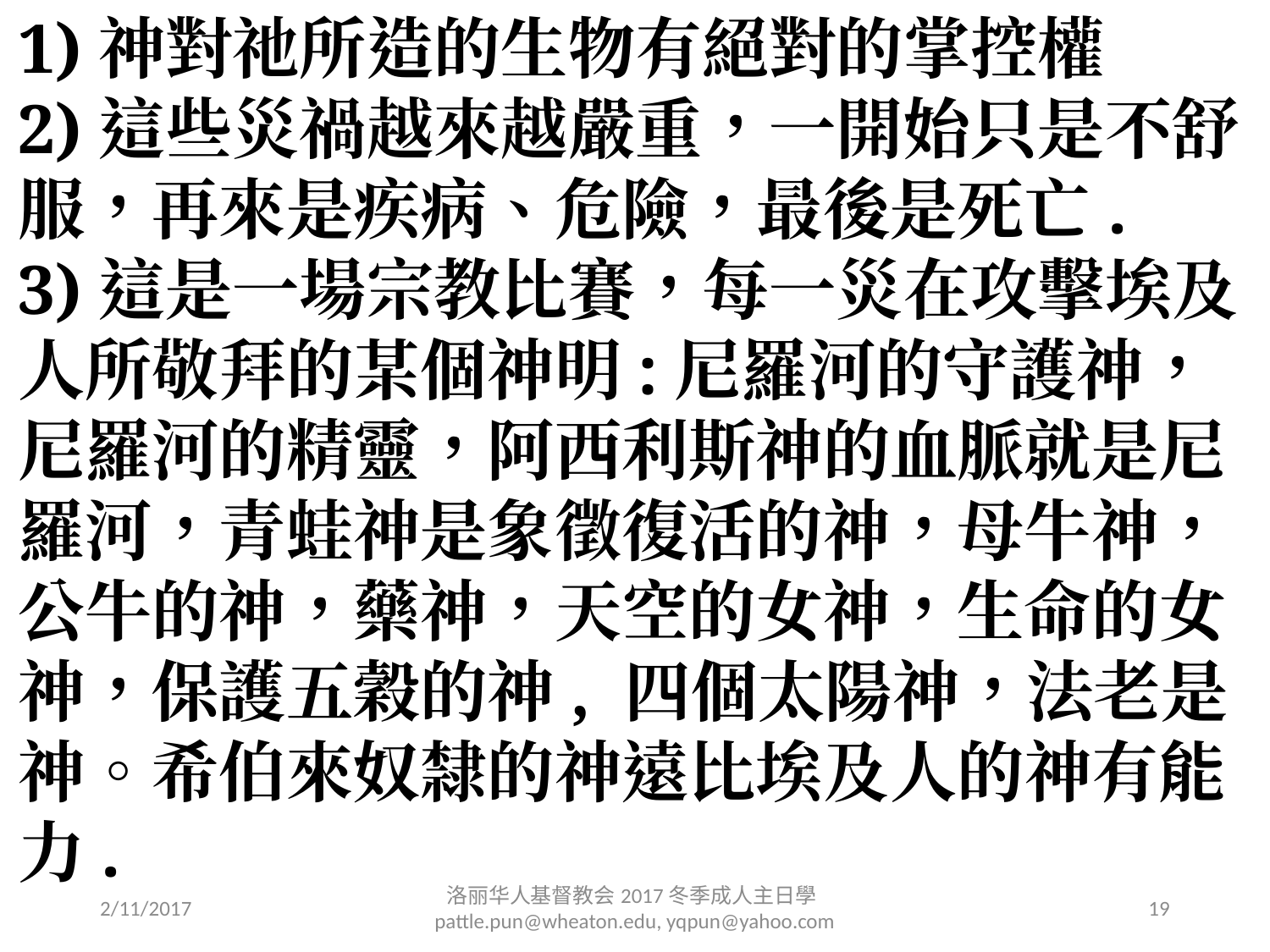

1)神對祂所造的生物有絕對的掌控權
2)這些災禍越來越嚴重，一開始只是不舒 服，再來是疾病、危險，最後是死亡.
3)這是一場宗教比賽，每一災在攻擊埃及人所敬拜的某個神明:尼羅河的守護神，尼羅河的精靈，阿西利斯神的血脈就是尼羅河，青蛙神是象徵復活的神，母牛神，公牛的神，藥神，天空的女神，生命的女神，保護五穀的神, 四個太陽神，法老是神。希伯來奴隸的神遠比埃及人的神有能力.

2/11/2017
洛丽华⼈基督教会2017冬季成⼈主⽇學  pattle.pun@wheaton.edu, yqpun@yahoo.com
19